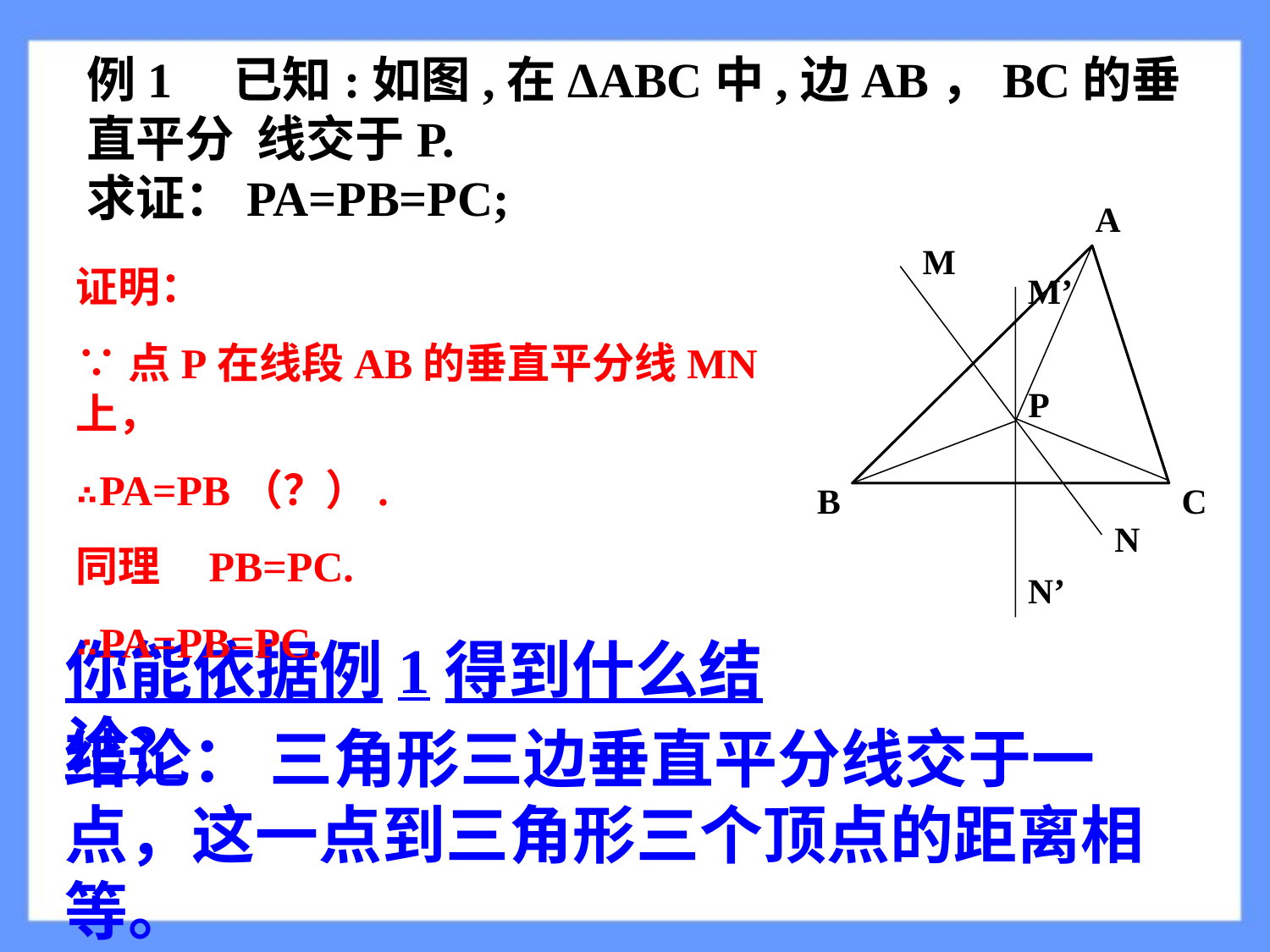

例1    已知:如图,在ΔABC中,边AB，BC的垂直平分  线交于P.
求证：PA=PB=PC;
A
M

M’
P
B
C
N
N’
证明：

∵点P在线段AB的垂直平分线MN上，

∴PA=PB（？）.

同理    PB=PC.

∴PA=PB=PC.
你能依据例1得到什么结论？
结论： 三角形三边垂直平分线交于一点，这一点到三角形三个顶点的距离相等。